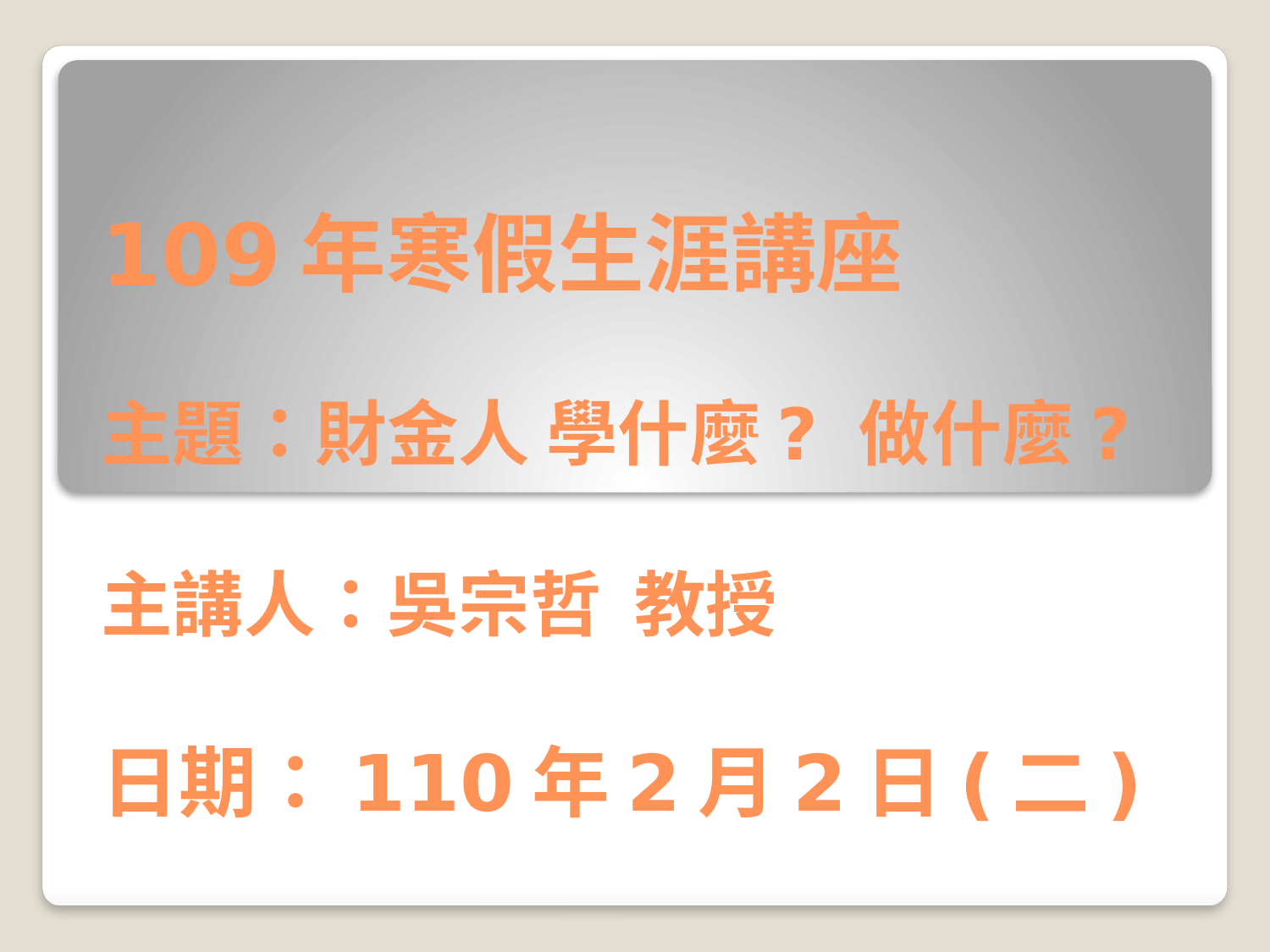

# 109年寒假生涯講座 主題：財金人 學什麼? 做什麼? 主講人：吳宗哲  教授 日期：110年2月2日(二)